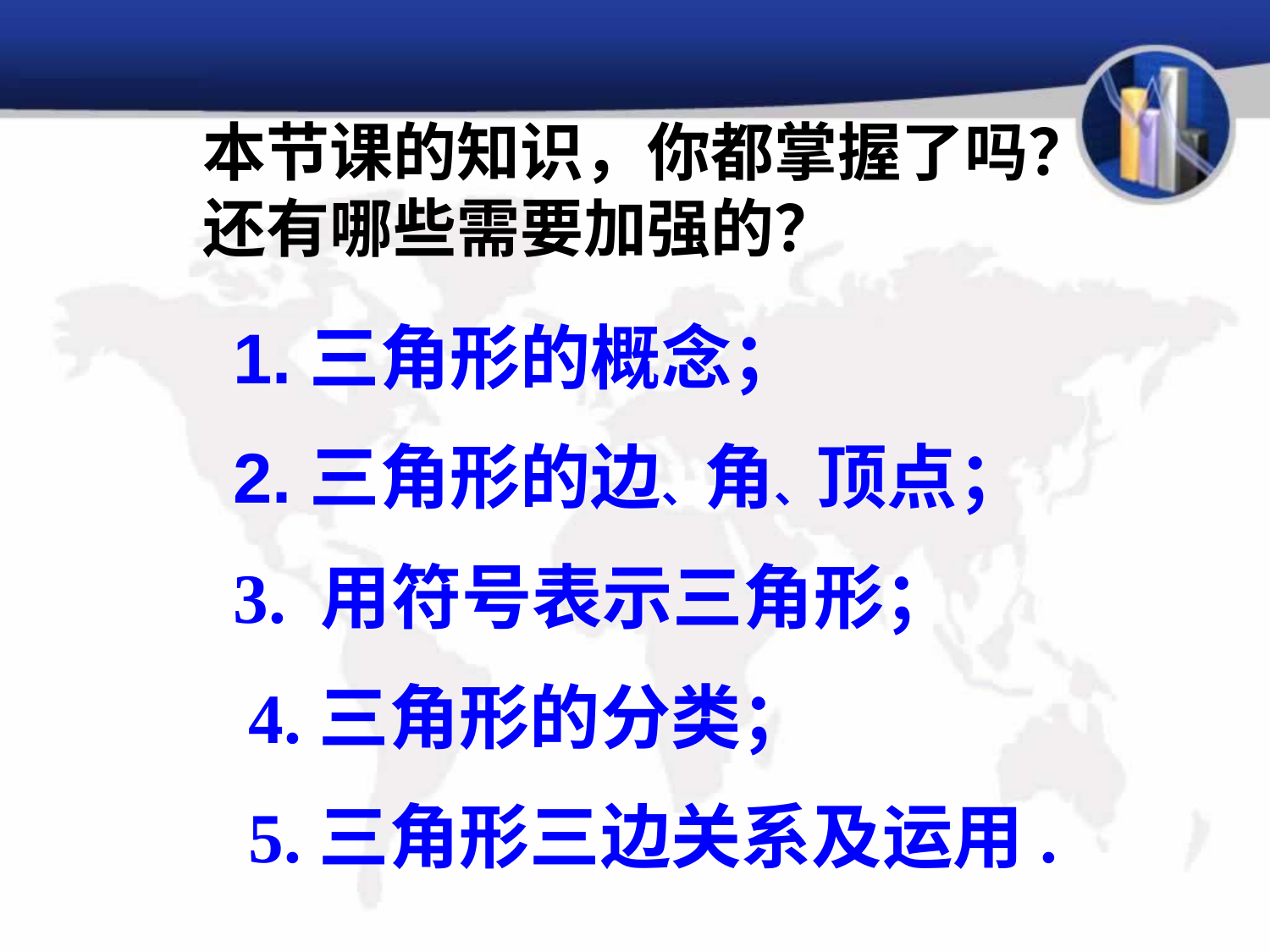

本节课的知识，你都掌握了吗？还有哪些需要加强的？
 1.三角形的概念；
 2.三角形的边、角、顶点；
 3. 用符号表示三角形；
  4.三角形的分类；
  5.三角形三边关系及运用.